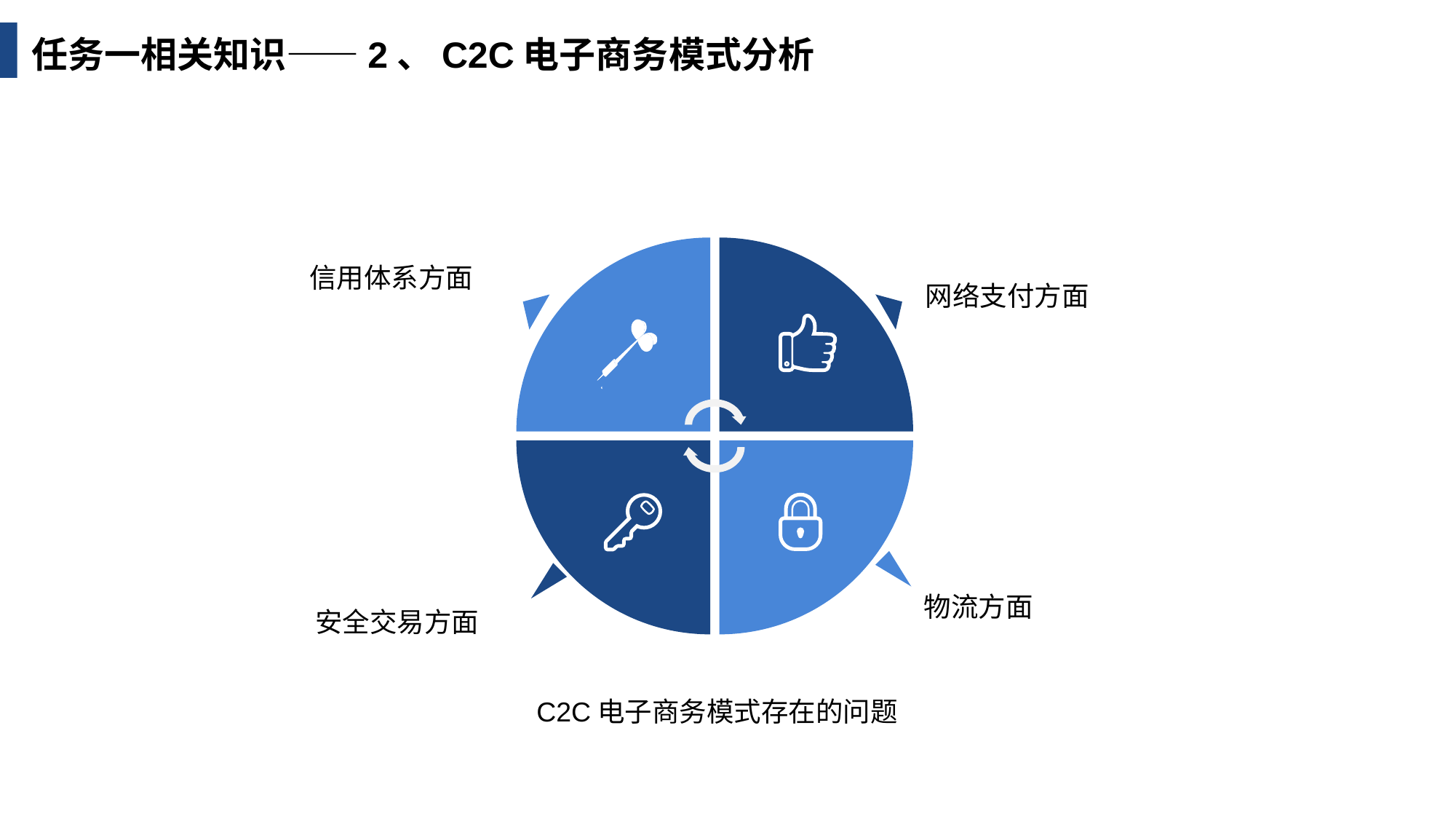

任务一相关知识——2、C2C电子商务模式分析

信用体系方面
网络支付方面

物流方面
安全交易方面
C2C电子商务模式存在的问题